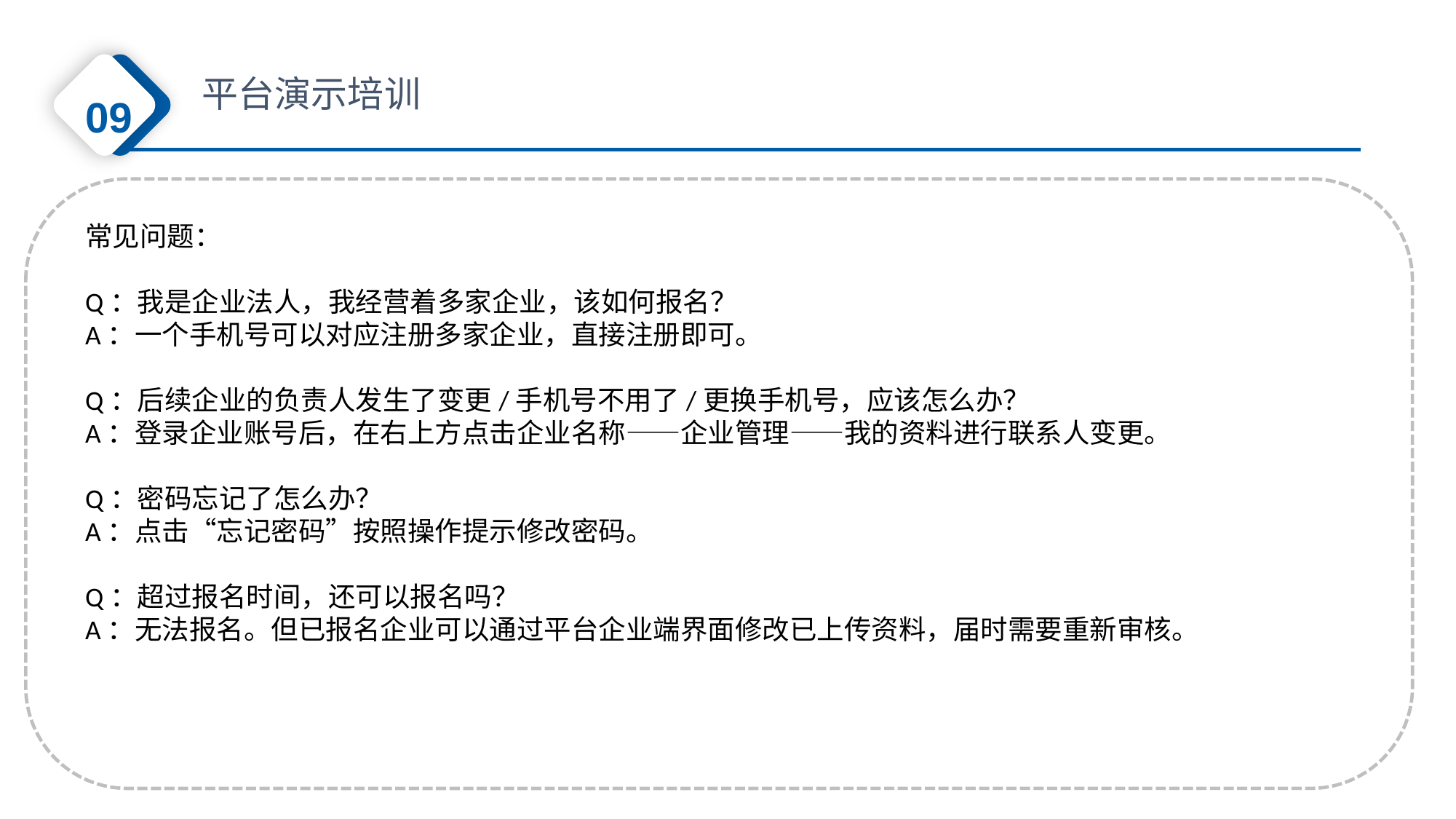

09

平台演示培训

常见问题：

Q：我是企业法人，我经营着多家企业，该如何报名？
A：一个手机号可以对应注册多家企业，直接注册即可。

Q：后续企业的负责人发生了变更/手机号不用了/更换手机号，应该怎么办？
A：登录企业账号后，在右上方点击企业名称——企业管理——我的资料进行联系人变更。

Q：密码忘记了怎么办？
A：点击“忘记密码”按照操作提示修改密码。

Q：超过报名时间，还可以报名吗？
A：无法报名。但已报名企业可以通过平台企业端界面修改已上传资料，届时需要重新审核。
登录方式：首页右上角-企登录